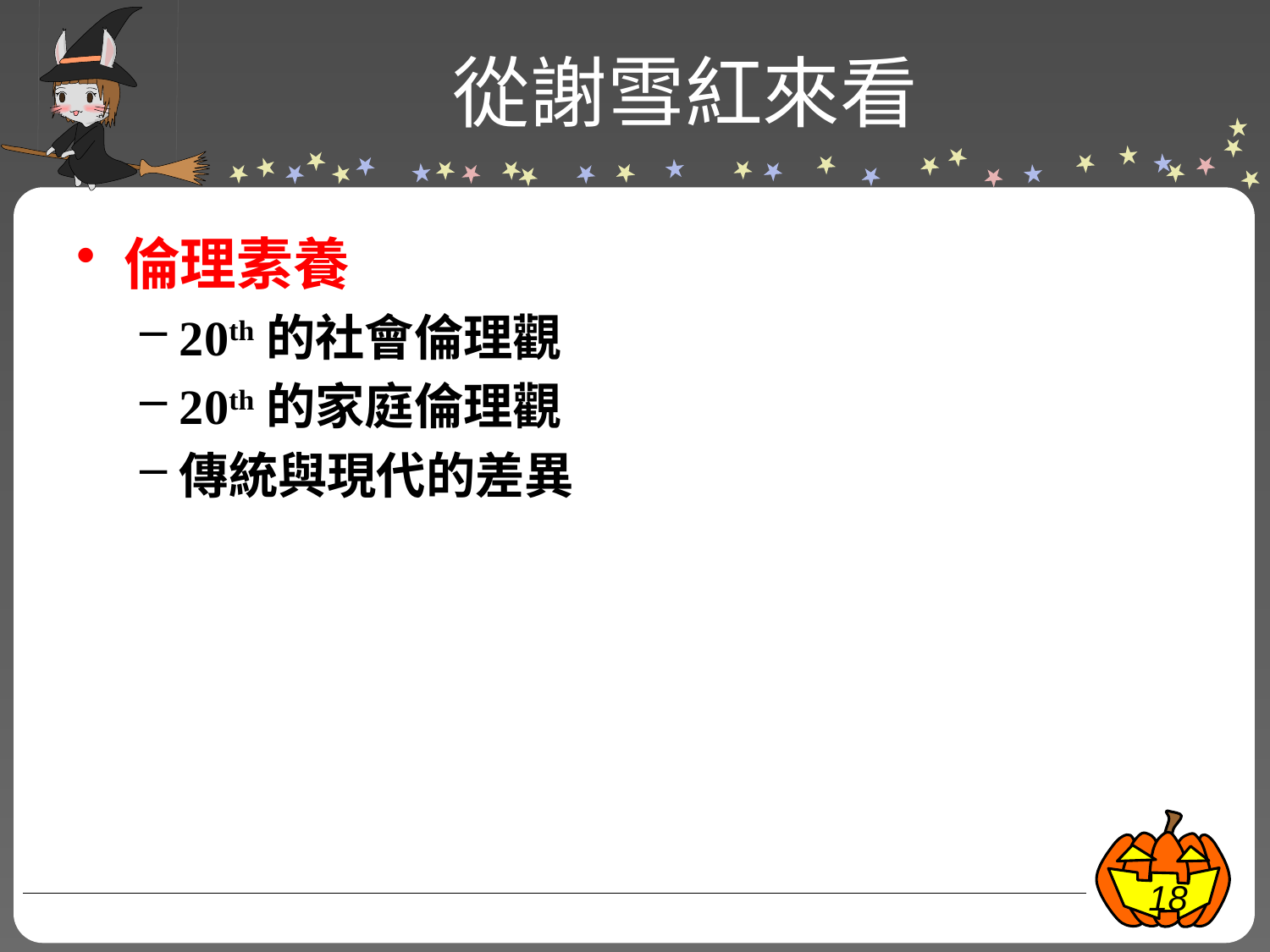

# 從謝雪紅來看
倫理素養
20th的社會倫理觀
20th的家庭倫理觀
傳統與現代的差異
18